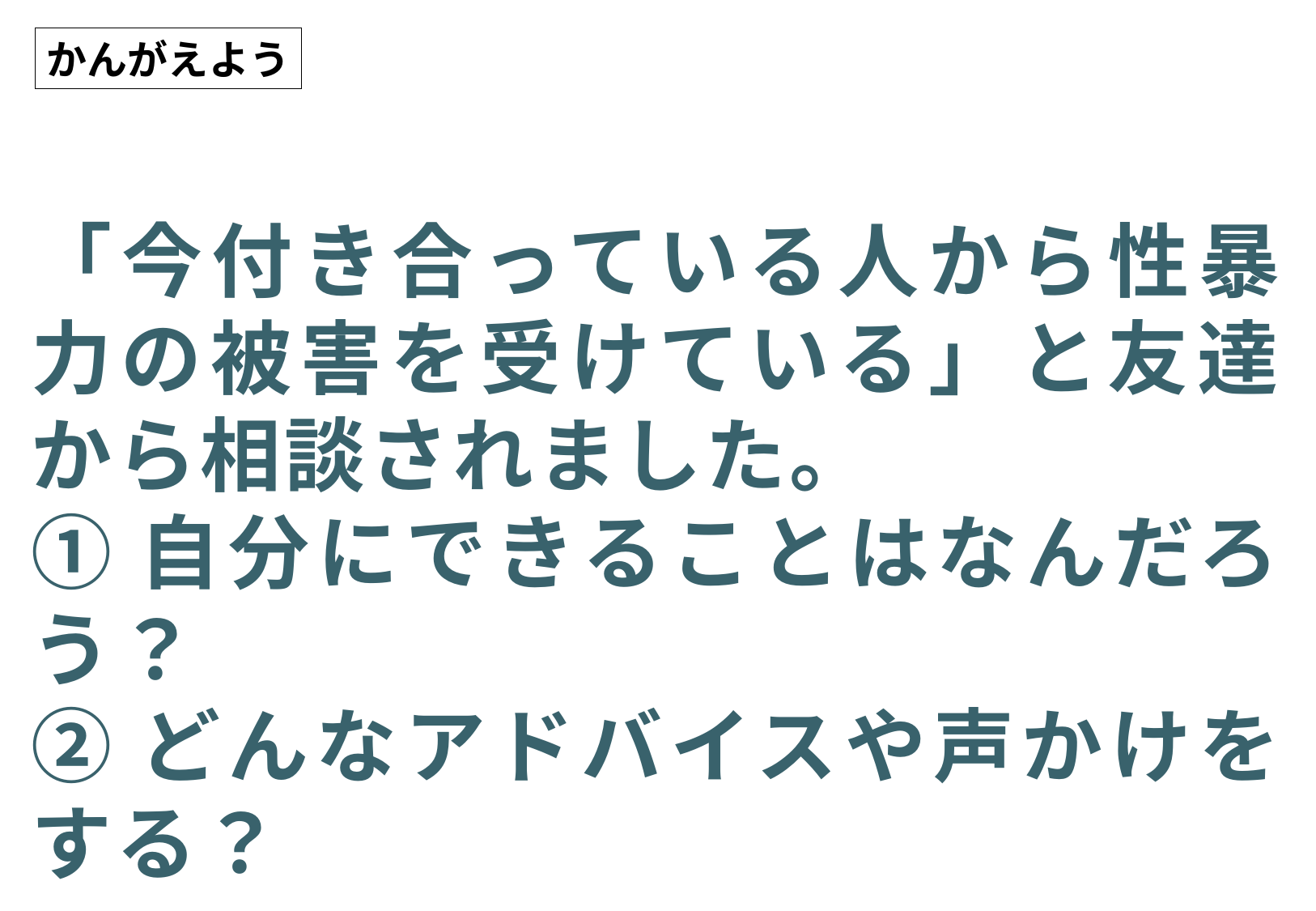

かんがえよう
「今付き合っている人から性暴力の被害を受けている」と友達から相談されました。
①自分にできることはなんだろう？
②どんなアドバイスや声かけをする？